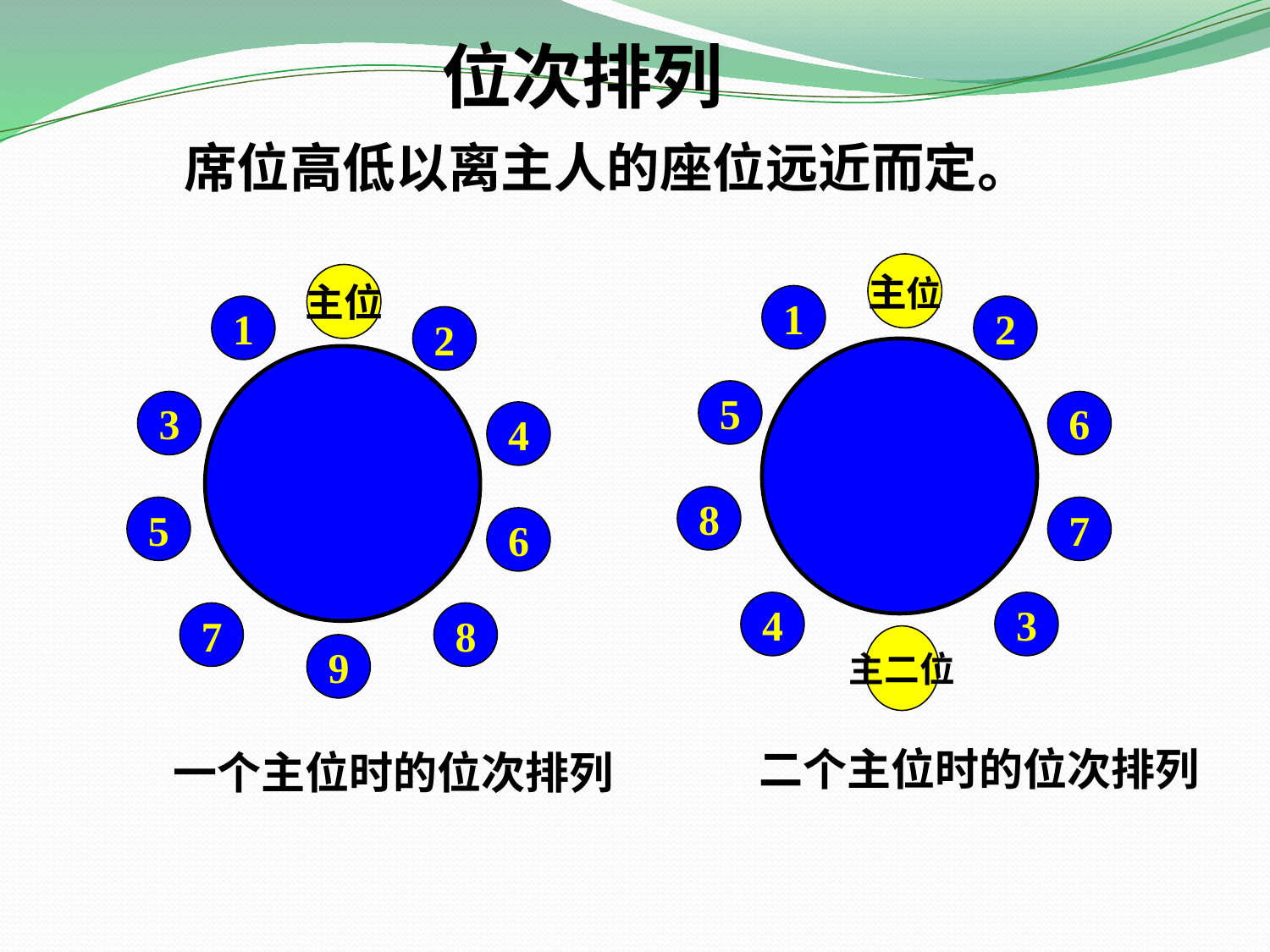

位次排列
  席位高低以离主人的座位远近而定。

主位
主位
1
1
2
2

5
3
6
4
8
5
7
6
4
3
7
8
主二位
9
二个主位时的位次排列
一个主位时的位次排列